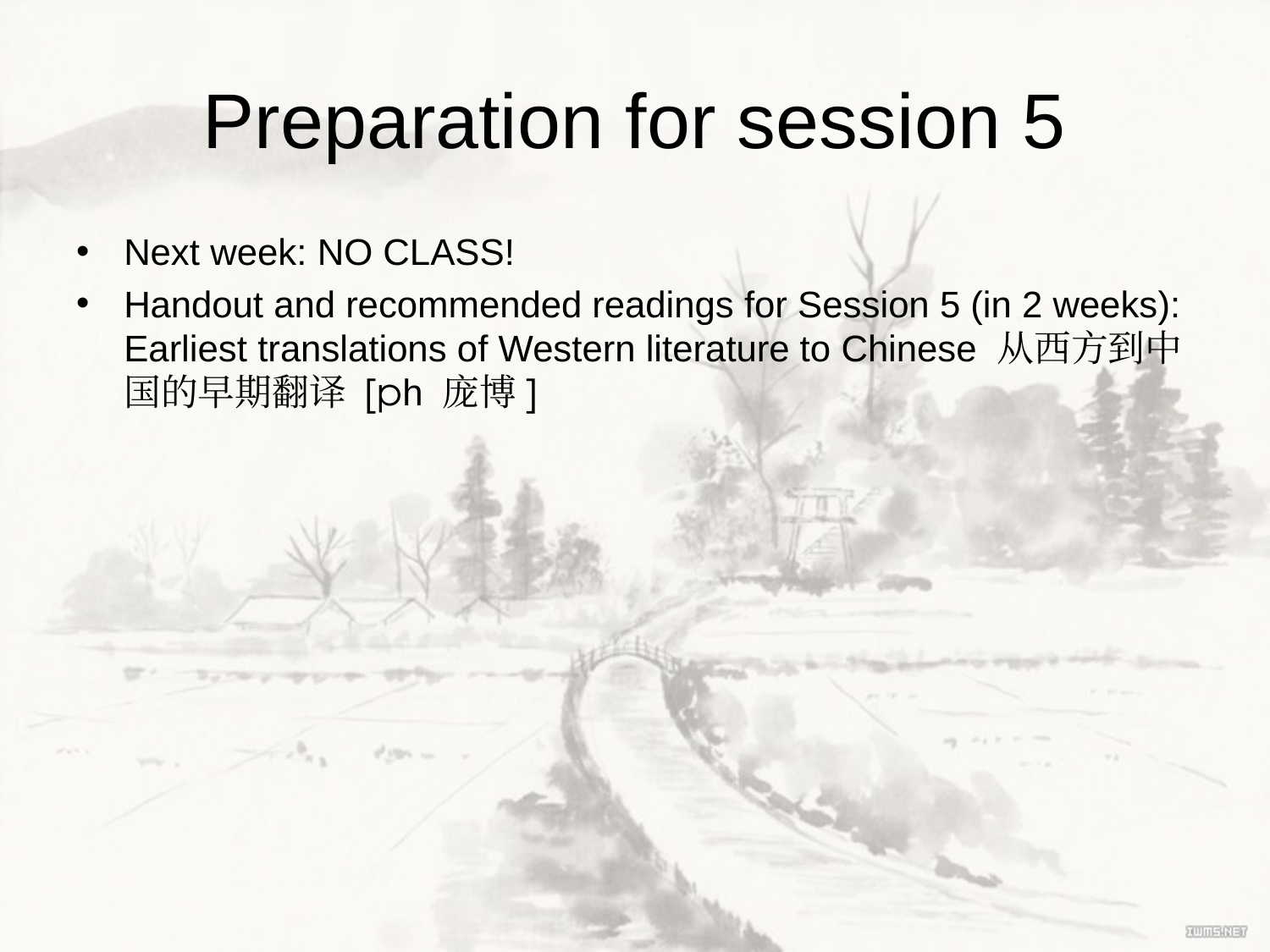

# Preparation for session 5
Next week: NO CLASS!
Handout and recommended readings for Session 5 (in 2 weeks): Earliest translations of Western literature to Chinese 从西方到中国的早期翻译 [ph 庞博]